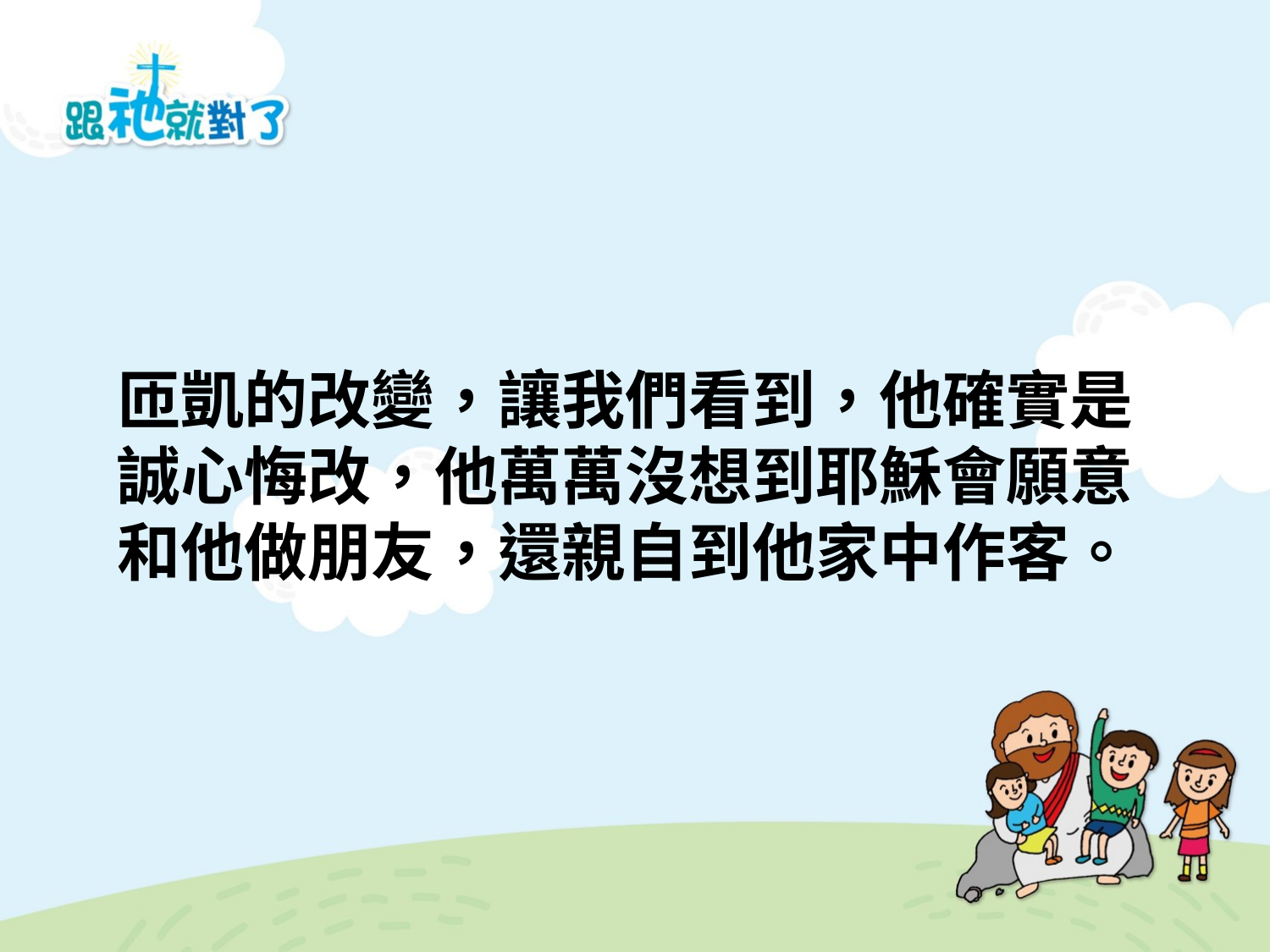

匝凱的改變，讓我們看到，他確實是誠心悔改，他萬萬沒想到耶穌會願意和他做朋友，還親自到他家中作客。